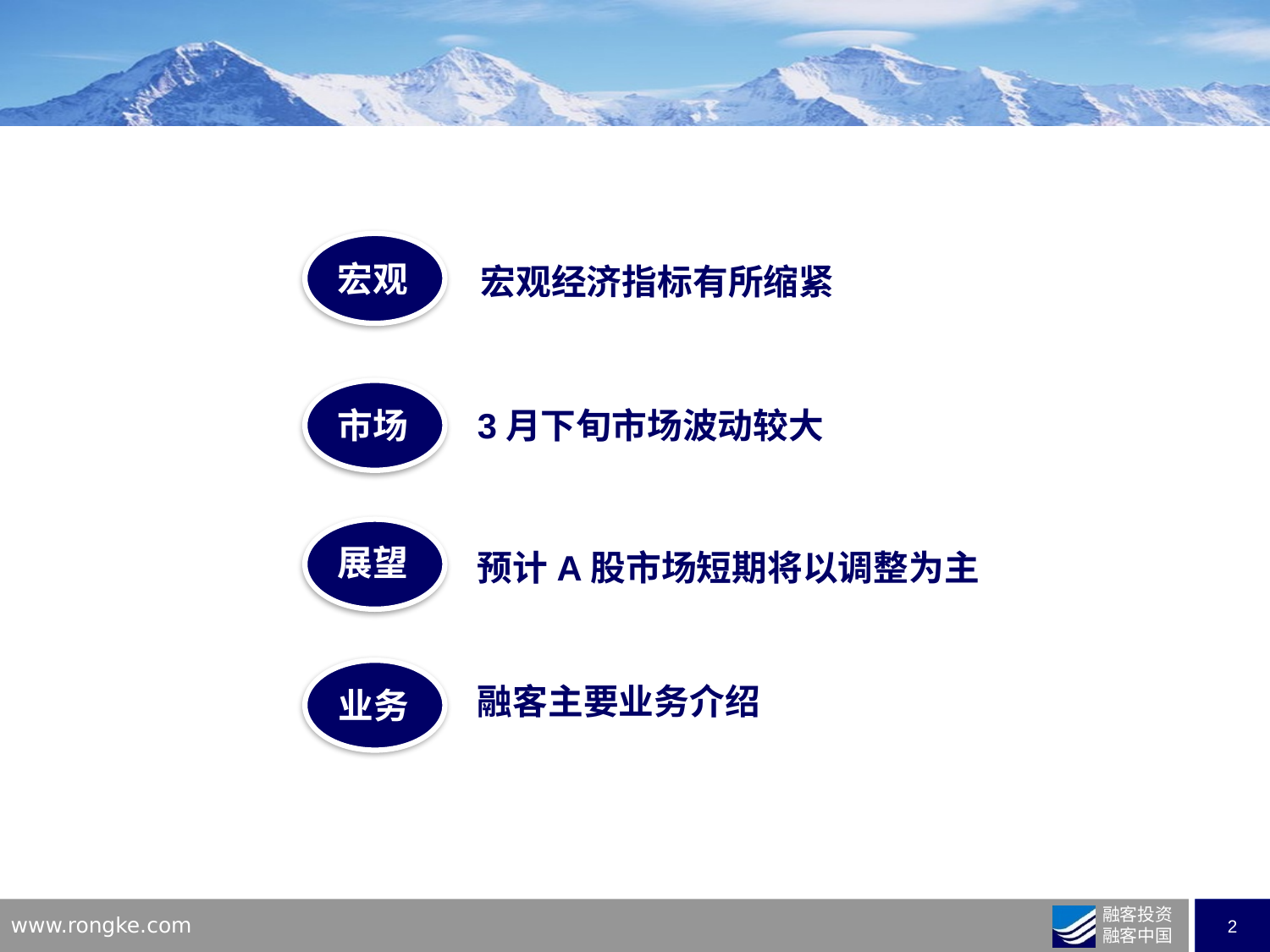

宏观
宏观经济指标有所缩紧

市场
3月下旬市场波动较大

展望
预计A股市场短期将以调整为主

融客主要业务介绍
业务